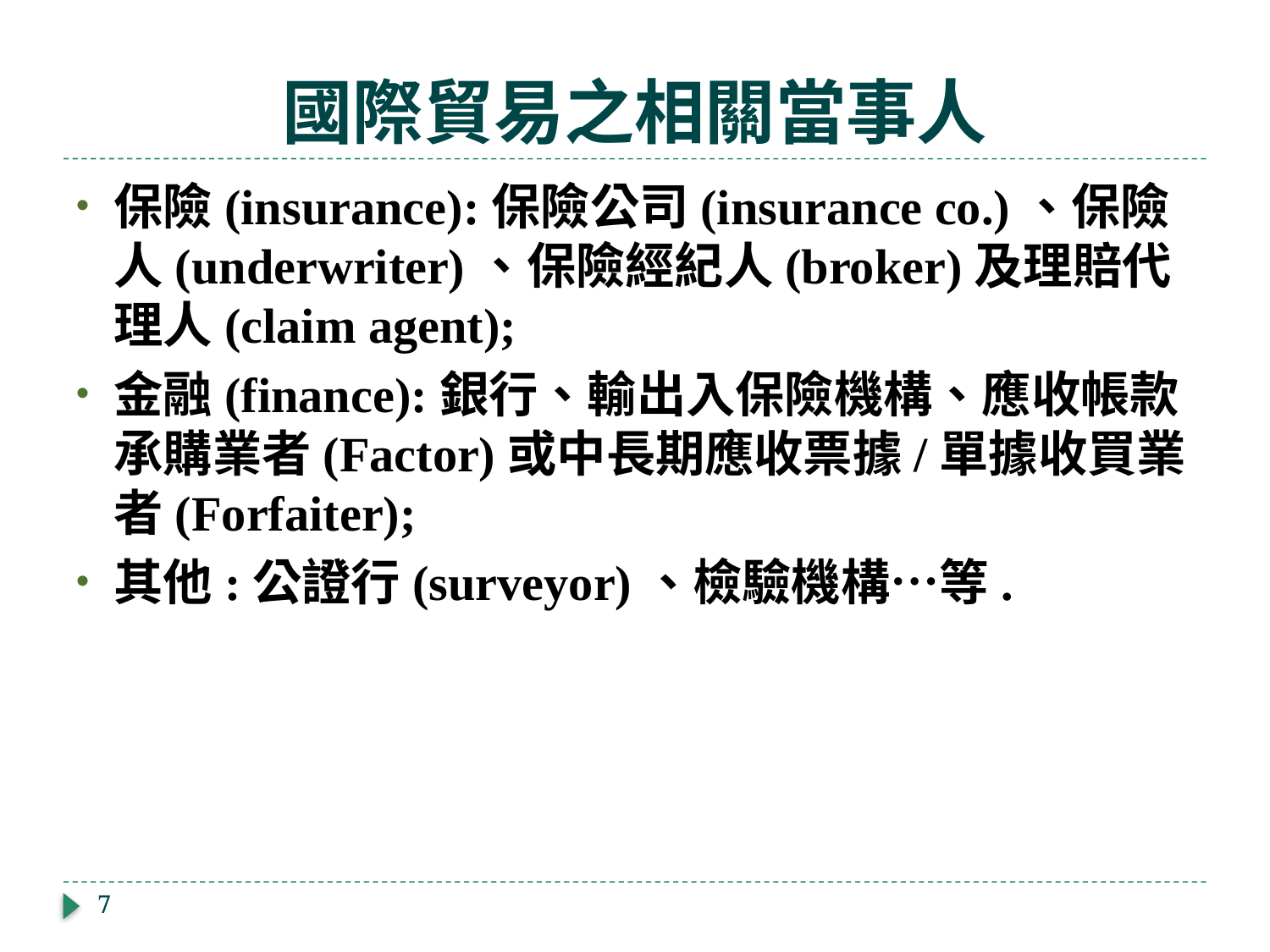

# 國際貿易之相關當事人
保險(insurance):保險公司(insurance co.)、保險人(underwriter)、保險經紀人(broker)及理賠代理人(claim agent);
金融(finance):銀行、輸出入保險機構、應收帳款承購業者(Factor)或中長期應收票據/單據收買業者(Forfaiter);
其他:公證行(surveyor)、檢驗機構…等.
7